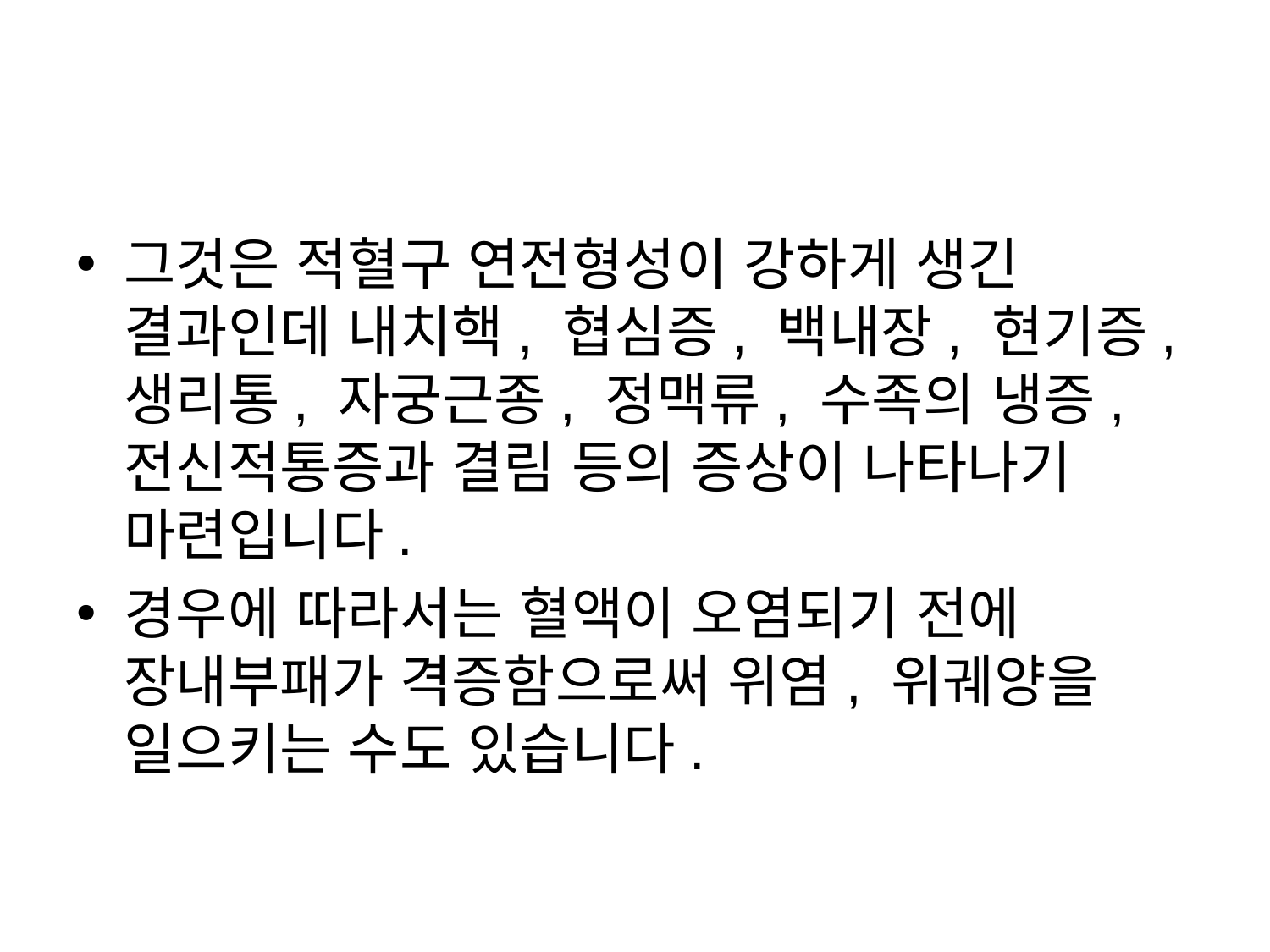

#
그것은 적혈구 연전형성이 강하게 생긴 결과인데 내치핵, 협심증, 백내장, 현기증, 생리통, 자궁근종, 정맥류, 수족의 냉증, 전신적통증과 결림 등의 증상이 나타나기 마련입니다.
경우에 따라서는 혈액이 오염되기 전에 장내부패가 격증함으로써 위염, 위궤양을 일으키는 수도 있습니다.